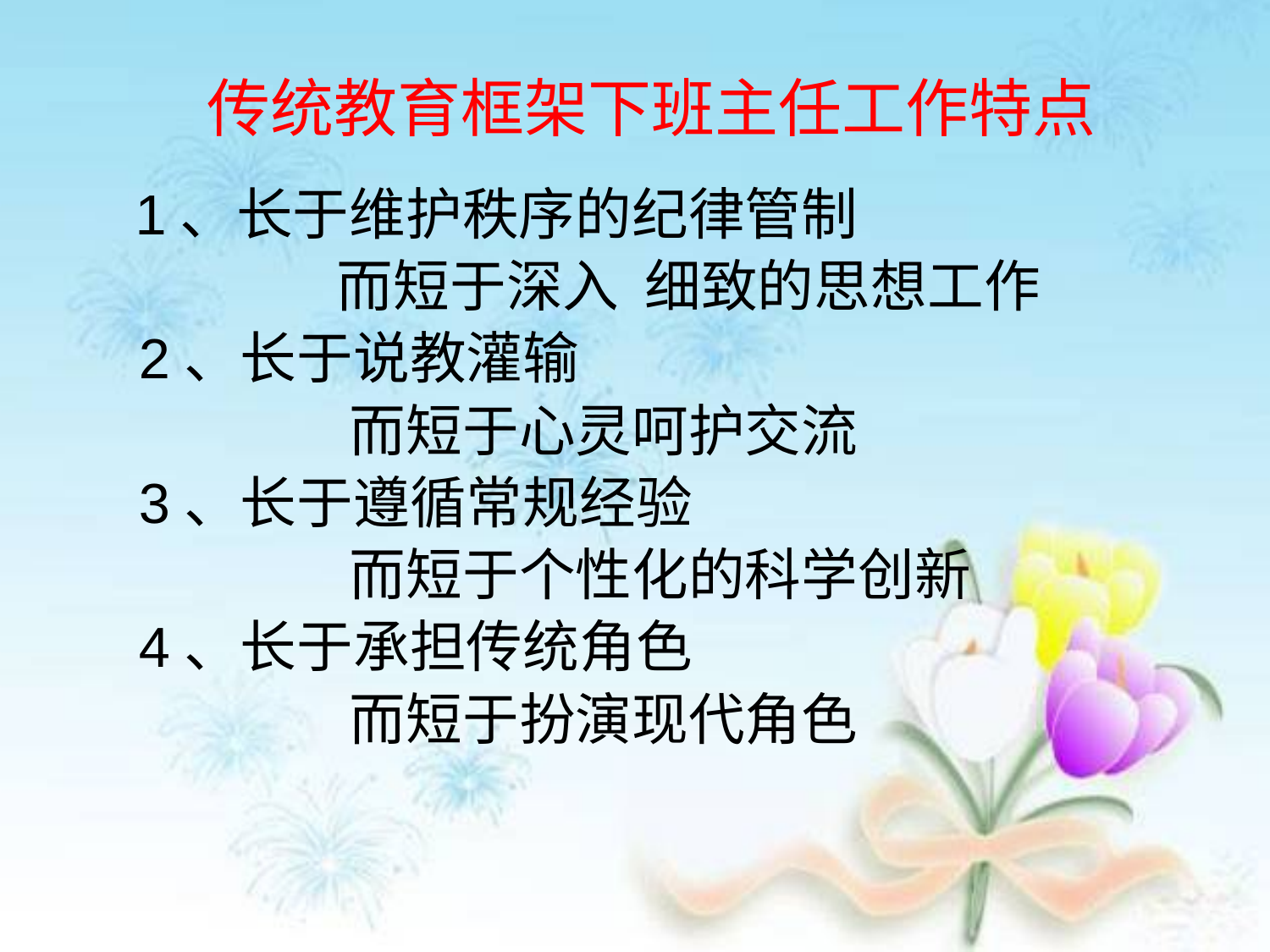

# 传统教育框架下班主任工作特点
  1、长于维护秩序的纪律管制
                 而短于深入  细致的思想工作
  2、长于说教灌输
                  而短于心灵呵护交流
  3、长于遵循常规经验
                  而短于个性化的科学创新
  4、长于承担传统角色
                  而短于扮演现代角色